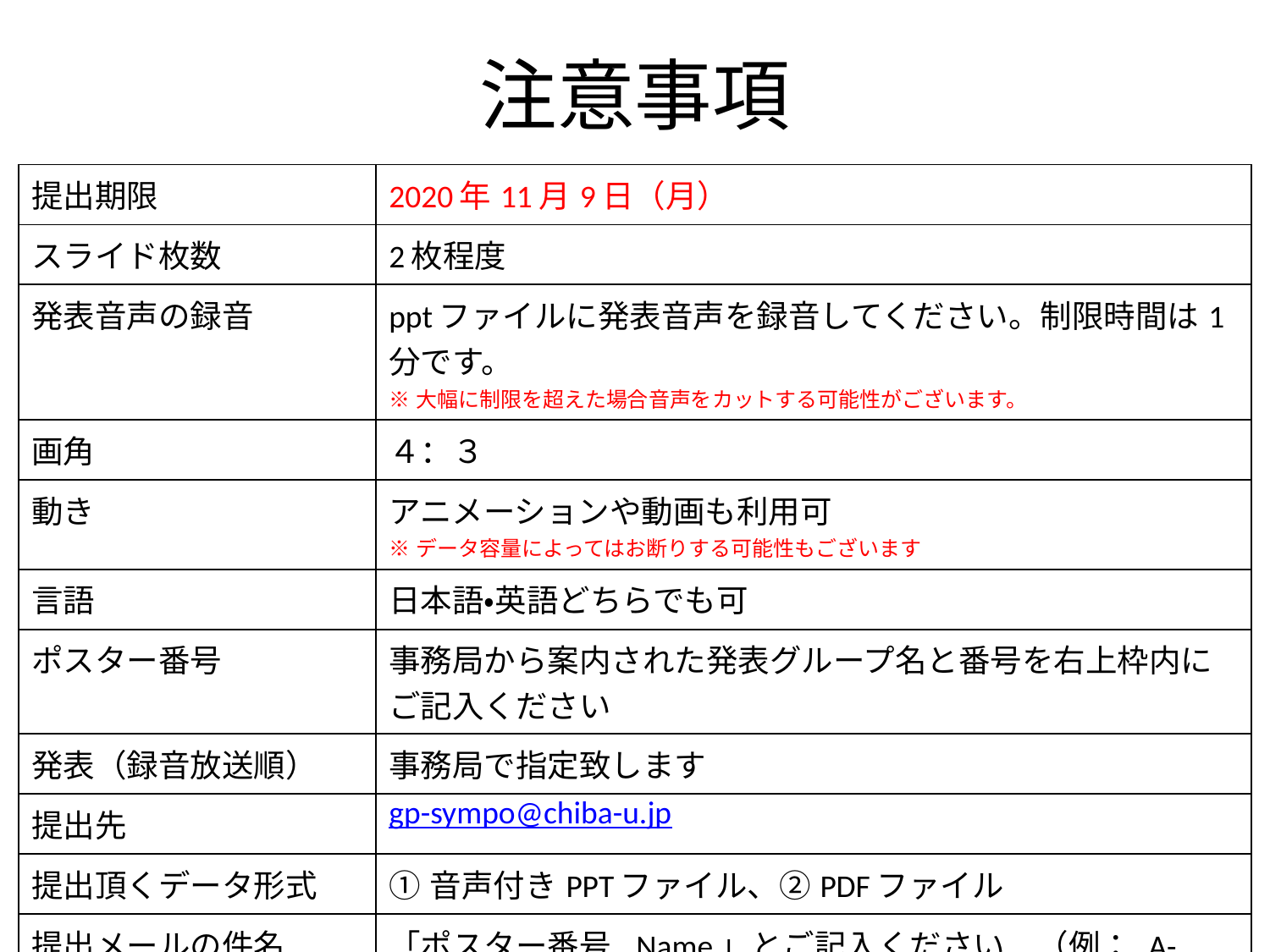

# 注意事項
| 提出期限 | 2020年11月9日（月） |
| --- | --- |
| スライド枚数 | 2枚程度 |
| 発表音声の録音 | pptファイルに発表音声を録音してください。制限時間は1分です。 ※大幅に制限を超えた場合音声をカットする可能性がございます。 |
| 画角 | ４：３ |
| 動き | アニメーションや動画も利用可 ※データ容量によってはお断りする可能性もございます |
| 言語 | 日本語・英語どちらでも可 |
| ポスター番号 | 事務局から案内された発表グループ名と番号を右上枠内にご記入ください |
| 発表（録音放送順） | 事務局で指定致します |
| 提出先 | gp-sympo@chiba-u.jp |
| 提出頂くデータ形式 | ①音声付きPPTファイル、②PDFファイル |
| 提出メールの件名 | 「ポスター番号\_Name」とご記入ください　（例： A-3\_Midori Ishii） |